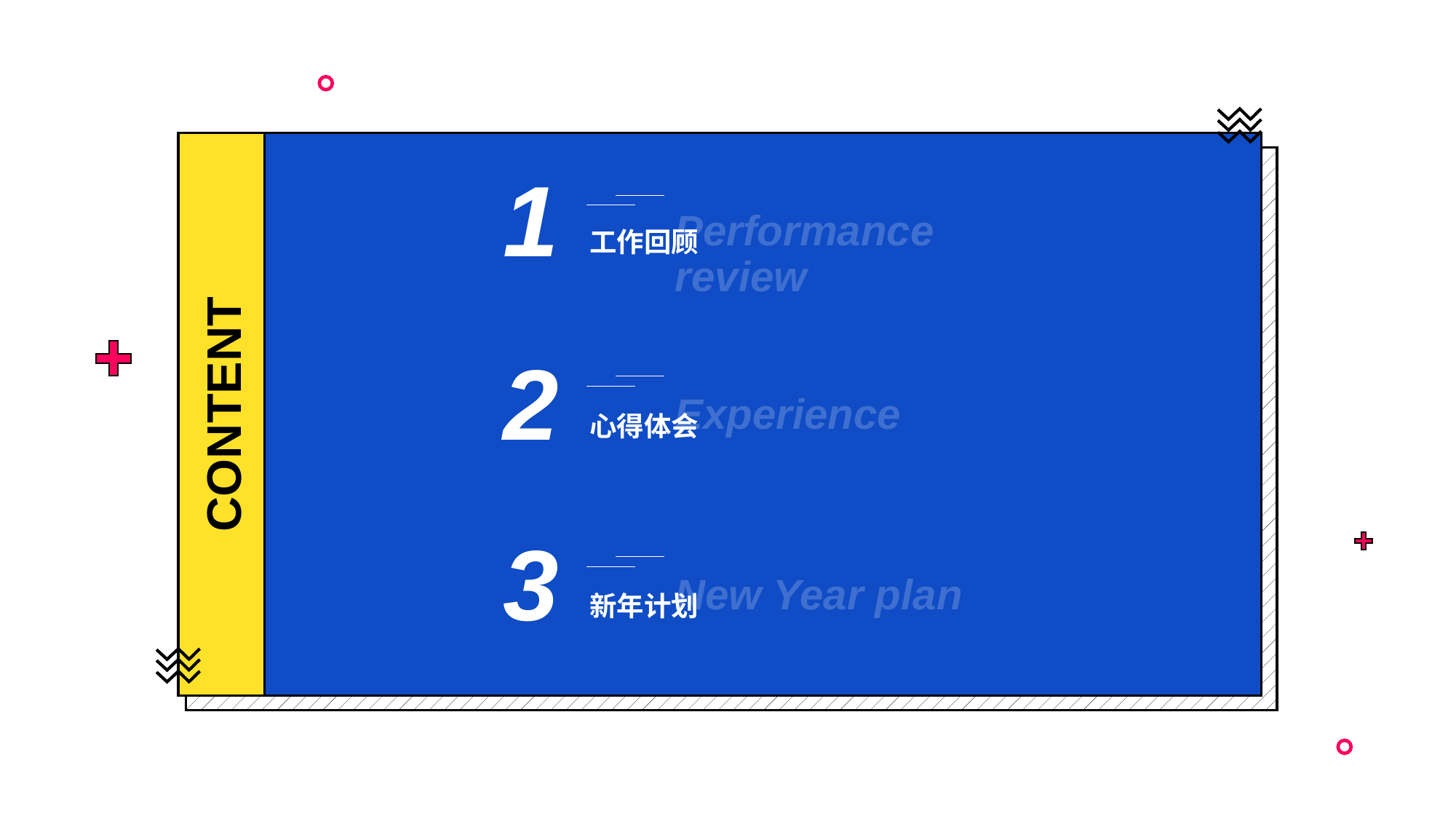

1
Performance review
工作回顾
2
Experience
心得体会
3
New Year plan
新年计划